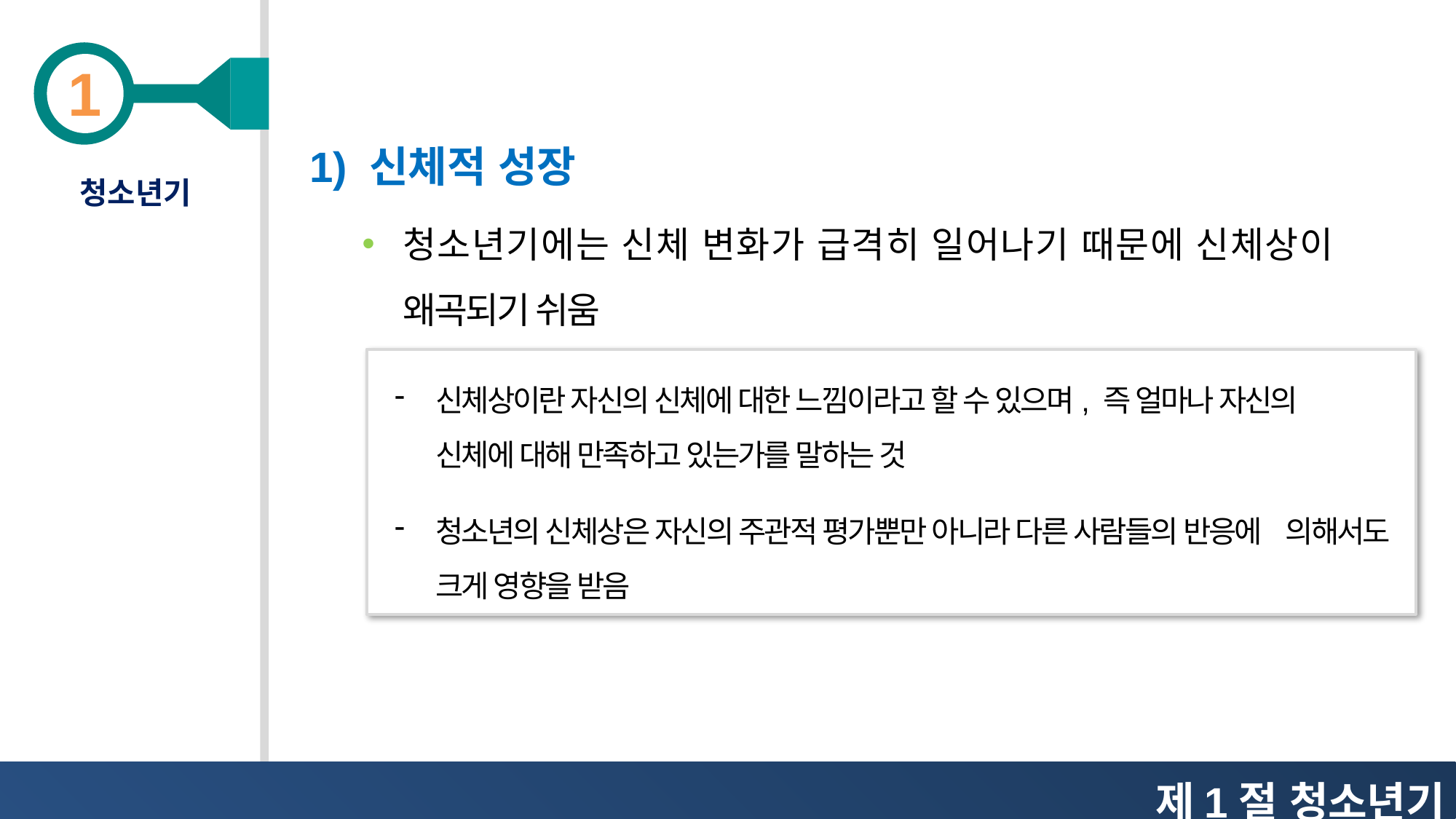

1) 신체적 성장
청소년기
청소년기에는 신체 변화가 급격히 일어나기 때문에 신체상이      왜곡되기 쉬움

신체상이란 자신의 신체에 대한 느낌이라고 할 수 있으며, 즉 얼마나 자신의
     신체에 대해 만족하고 있는가를 말하는 것

청소년의 신체상은 자신의 주관적 평가뿐만 아니라 다른 사람들의 반응에    의해서도 크게 영향을 받음
제1절 청소년기